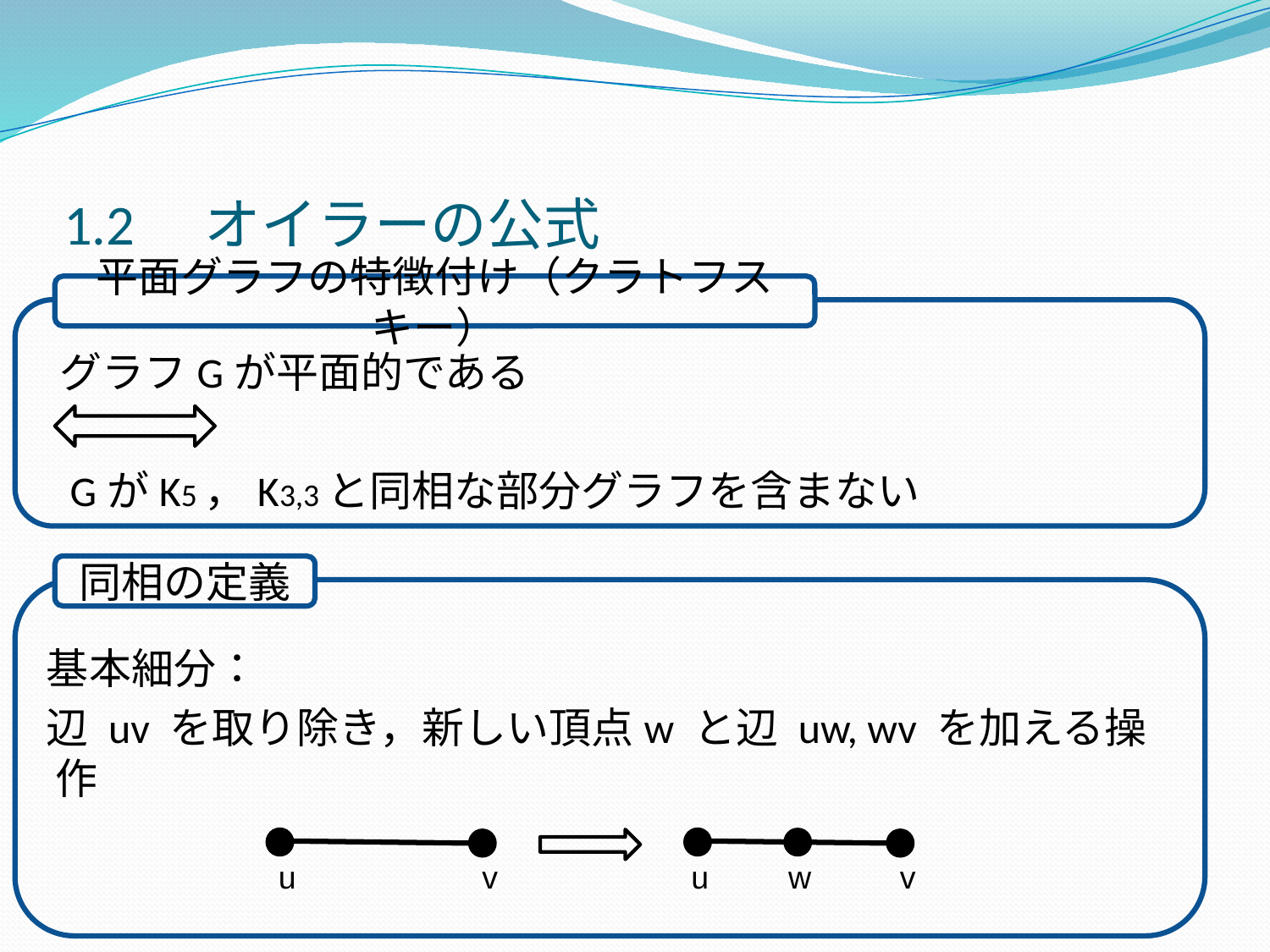

# 1.2　オイラーの公式

平面グラフの特徴付け（クラトフスキー）

　グラフGが平面的である

　GがK5，K3,3と同相な部分グラフを含まない

  基本細分：
  辺 uv を取り除き，新しい頂点w と辺 uw, wv を加える操作

同相の定義

  u                     v
  u         w          v